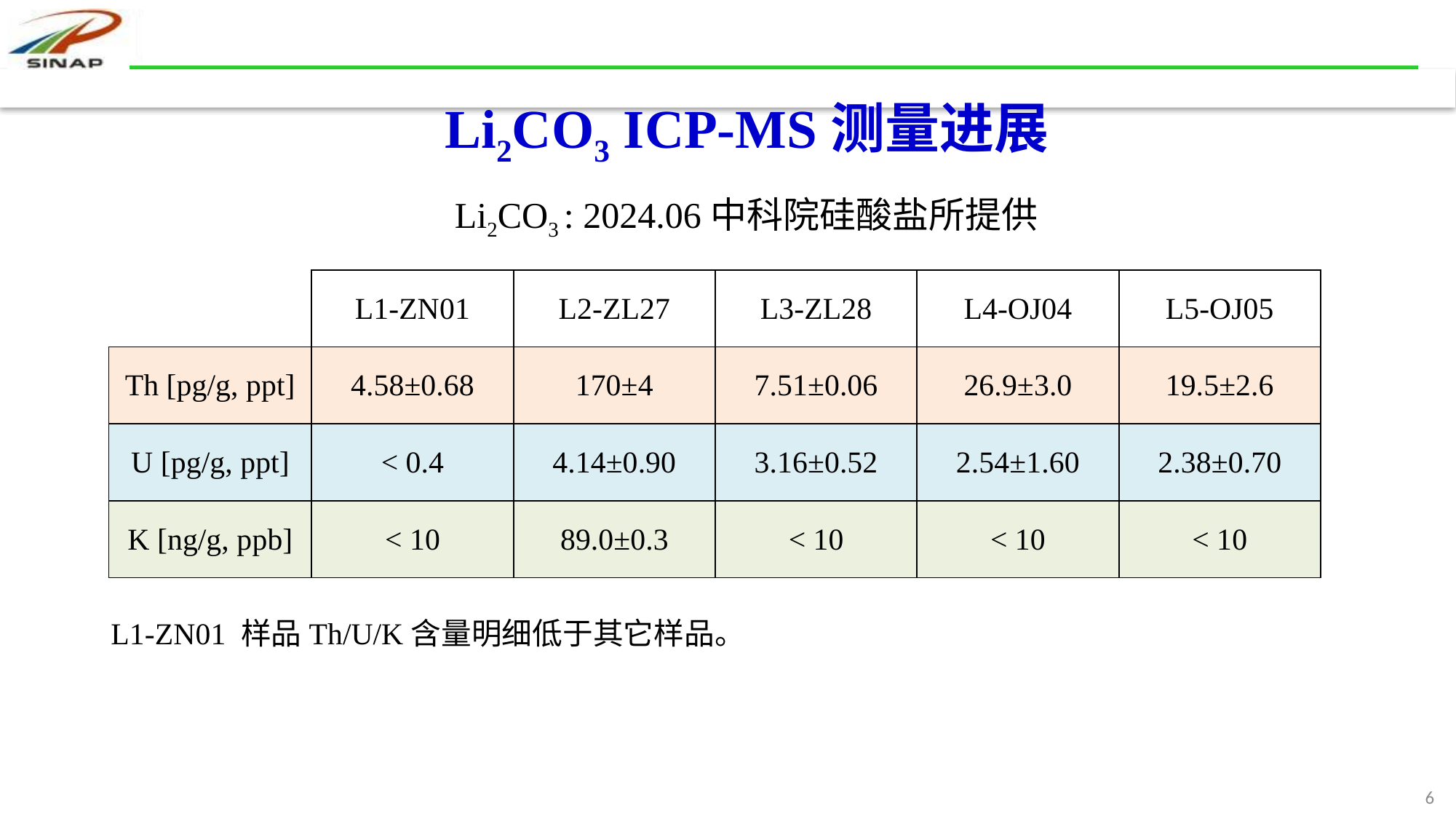

Li2CO3 ICP-MS测量进展
Li2CO3 : 2024.06中科院硅酸盐所提供
|  | L1-ZN01 | L2-ZL27 | L3-ZL28 | L4-OJ04 | L5-OJ05 |
| --- | --- | --- | --- | --- | --- |
| Th [pg/g, ppt] | 4.58±0.68 | 170±4 | 7.51±0.06 | 26.9±3.0 | 19.5±2.6 |
| U [pg/g, ppt] | < 0.4 | 4.14±0.90 | 3.16±0.52 | 2.54±1.60 | 2.38±0.70 |
| K [ng/g, ppb] | < 10 | 89.0±0.3 | < 10 | < 10 | < 10 |
L1-ZN01 样品Th/U/K含量明细低于其它样品。
6